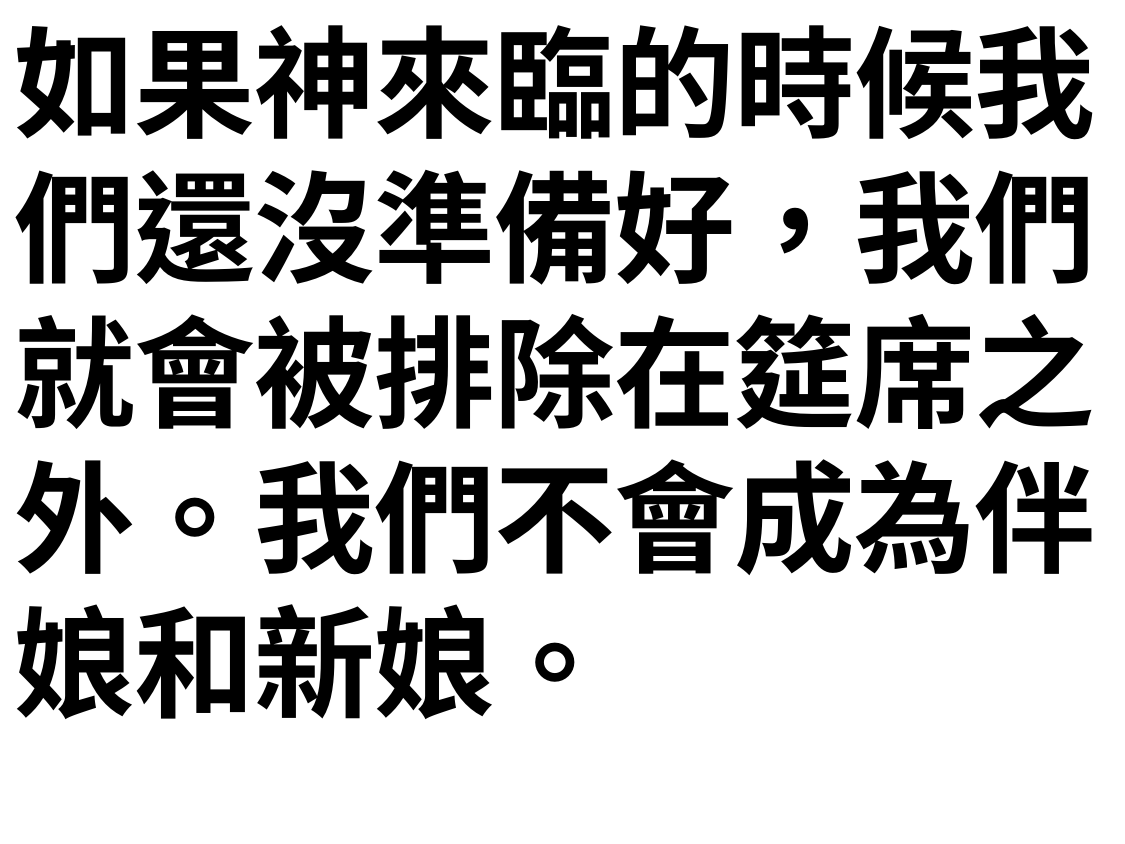

如果神來臨的時候我們還沒準備好，我們就會被排除在筵席之外。我們不會成為伴娘和新娘。